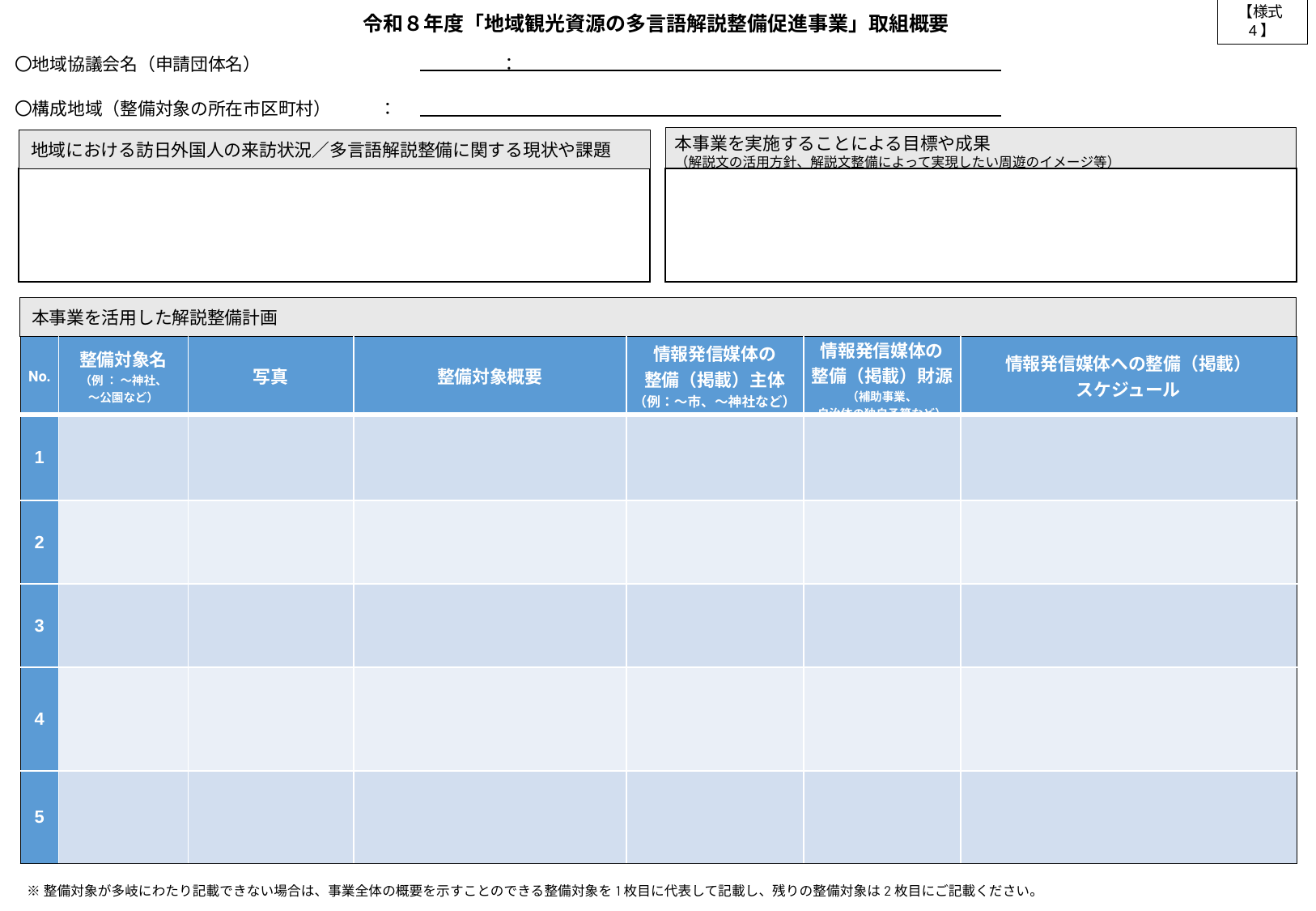

令和８年度「地域観光資源の多言語解説整備促進事業」取組概要
【様式4】
〇地域協議会名（申請団体名）		：
〇構成地域（整備対象の所在市区町村）	：
本事業を実施することによる目標や成果
（解説文の活用方針、解説文整備によって実現したい周遊のイメージ等）
地域における訪日外国人の来訪状況／多言語解説整備に関する現状や課題

本事業を活用した解説整備計画
| No. | 整備対象名 （例 ： ～神社、 ～公園など） | 写真 | 整備対象概要 | 情報発信媒体の 整備（掲載）主体 （例：～市、～神社など） | 情報発信媒体の 整備（掲載）財源 （補助事業、 自治体の独自予算など） | 情報発信媒体への整備（掲載） スケジュール |
| --- | --- | --- | --- | --- | --- | --- |
| 1 |  |  |  |  |  |  |
| 2 |  |  |  |  |  |  |
| 3 |  |  |  |  |  |  |
| 4 |  |  |  |  |  |  |
| 5 |  |  |  |  |  |  |
※整備対象が多岐にわたり記載できない場合は、事業全体の概要を示すことのできる整備対象を1枚目に代表して記載し、残りの整備対象は2枚目にご記載ください。